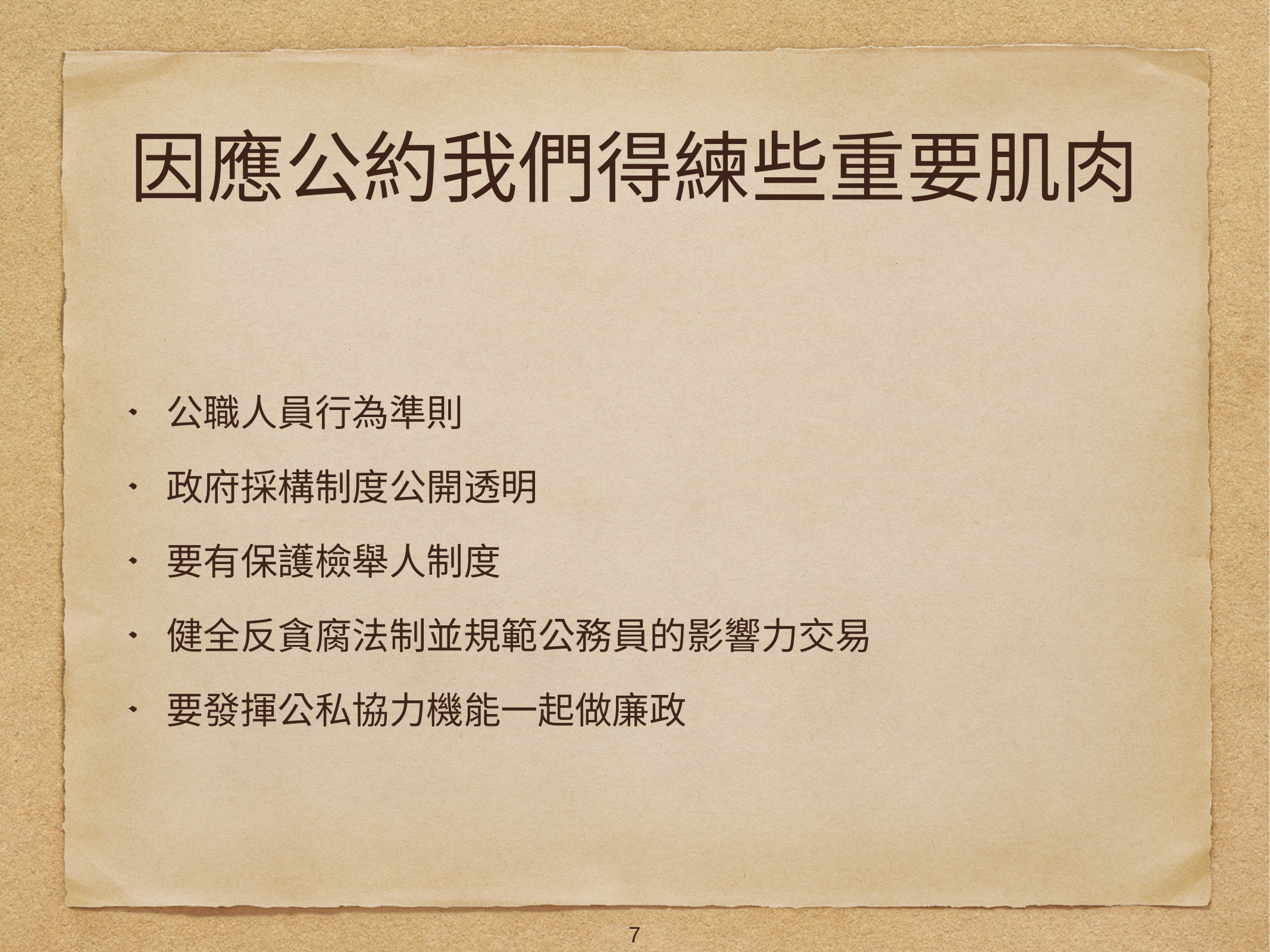

# 因應公約我們得練些重要肌肉
公職人員行為準則
政府採構制度公開透明
要有保護檢舉人制度
健全反貪腐法制並規範公務員的影響力交易
要發揮公私協力機能一起做廉政
7